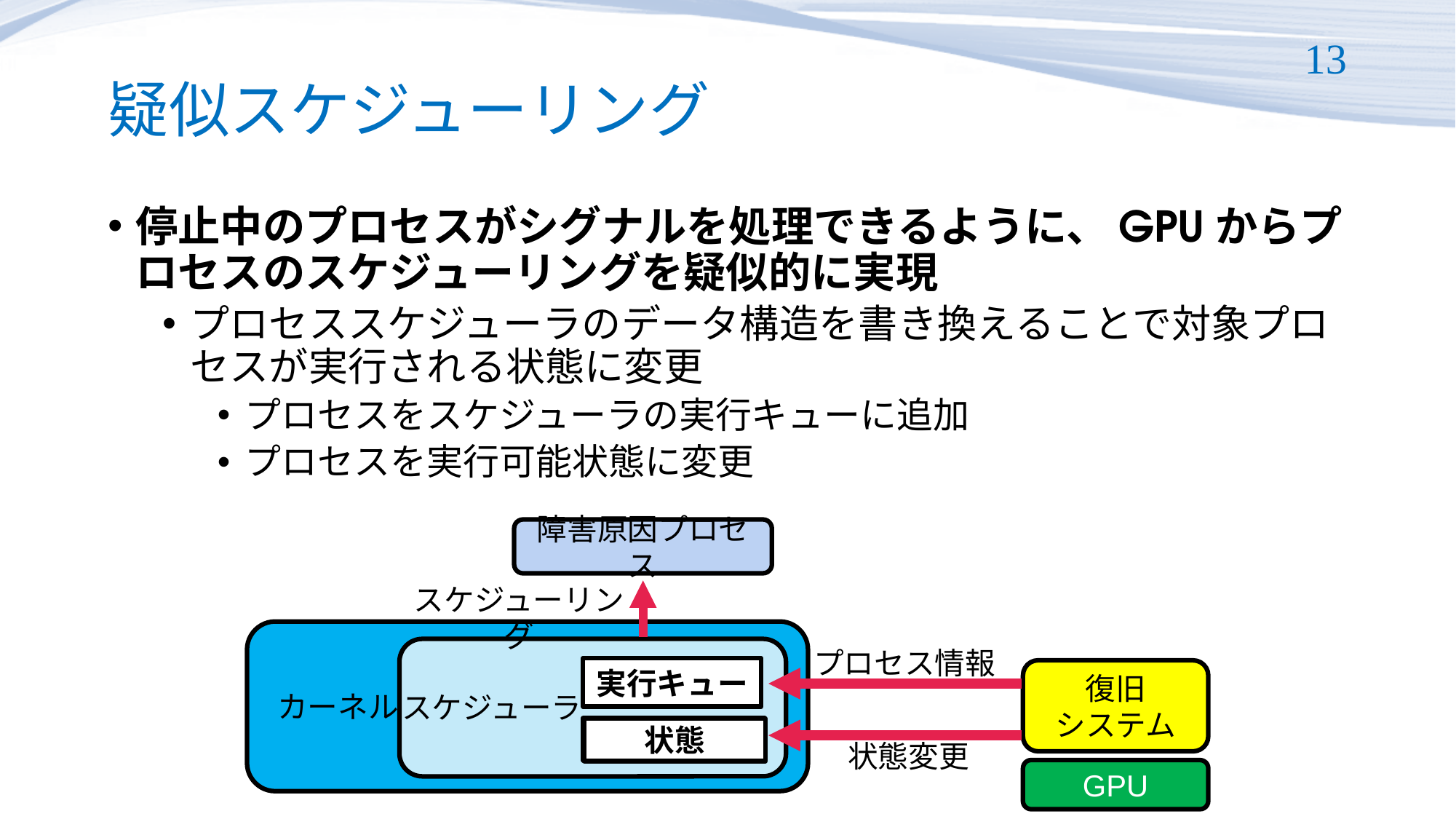

# 疑似スケジューリング
13
停止中のプロセスがシグナルを処理できるように、GPUからプロセスのスケジューリングを疑似的に実現
プロセススケジューラのデータ構造を書き換えることで対象プロセスが実行される状態に変更
プロセスをスケジューラの実行キューに追加
プロセスを実行可能状態に変更
障害原因プロセス
スケジューリング
 カーネル
プロセス情報

実行キュー

復旧
システム
スケジューラ

状態
状態変更
GPU